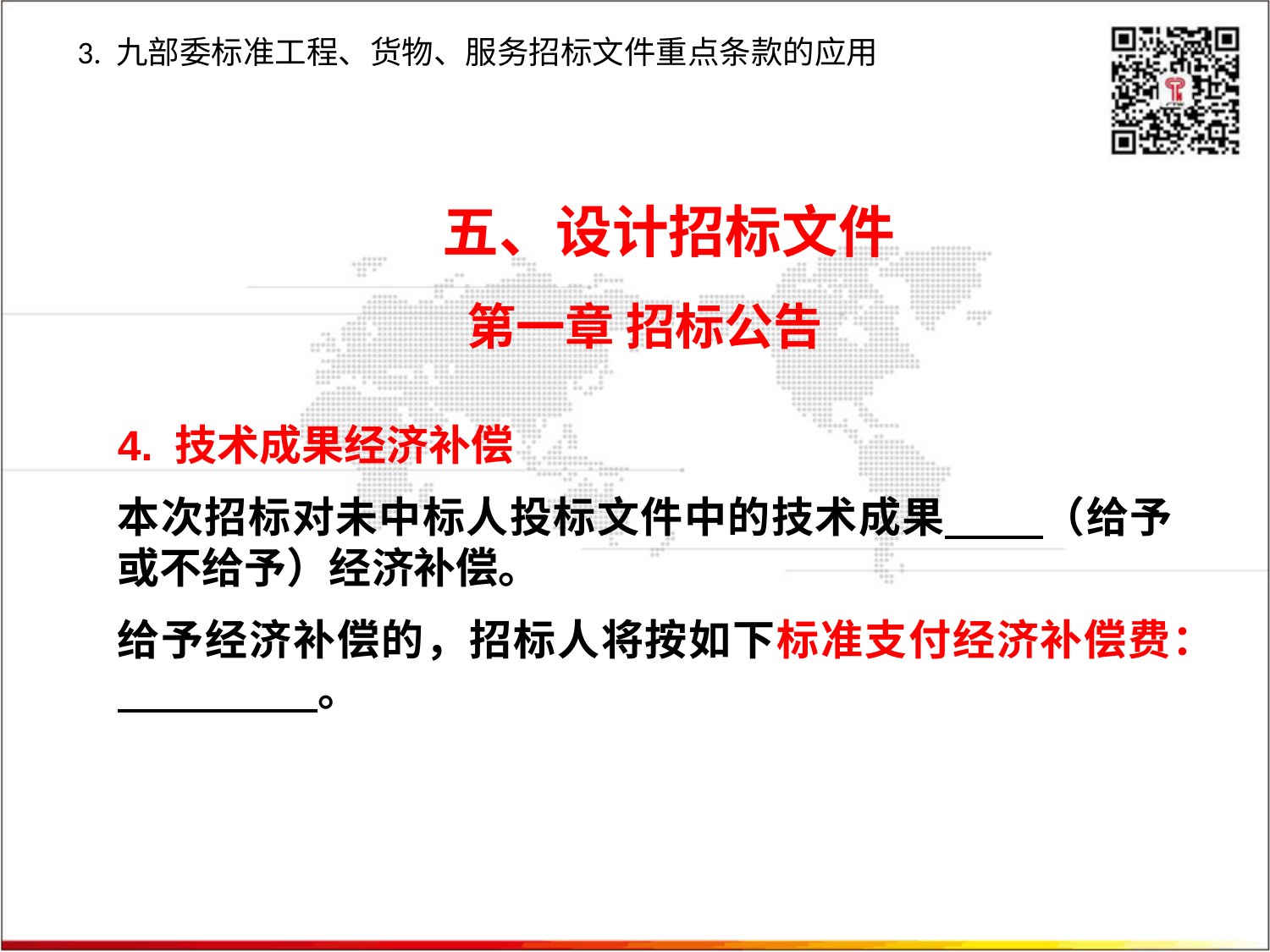

3. 九部委标准工程、货物、服务招标文件重点条款的应用
五、设计招标文件
第一章 招标公告
4. 技术成果经济补偿
本次招标对未中标人投标文件中的技术成果         （给予或不给予）经济补偿。
给予经济补偿的，招标人将按如下标准支付经济补偿费：                     。